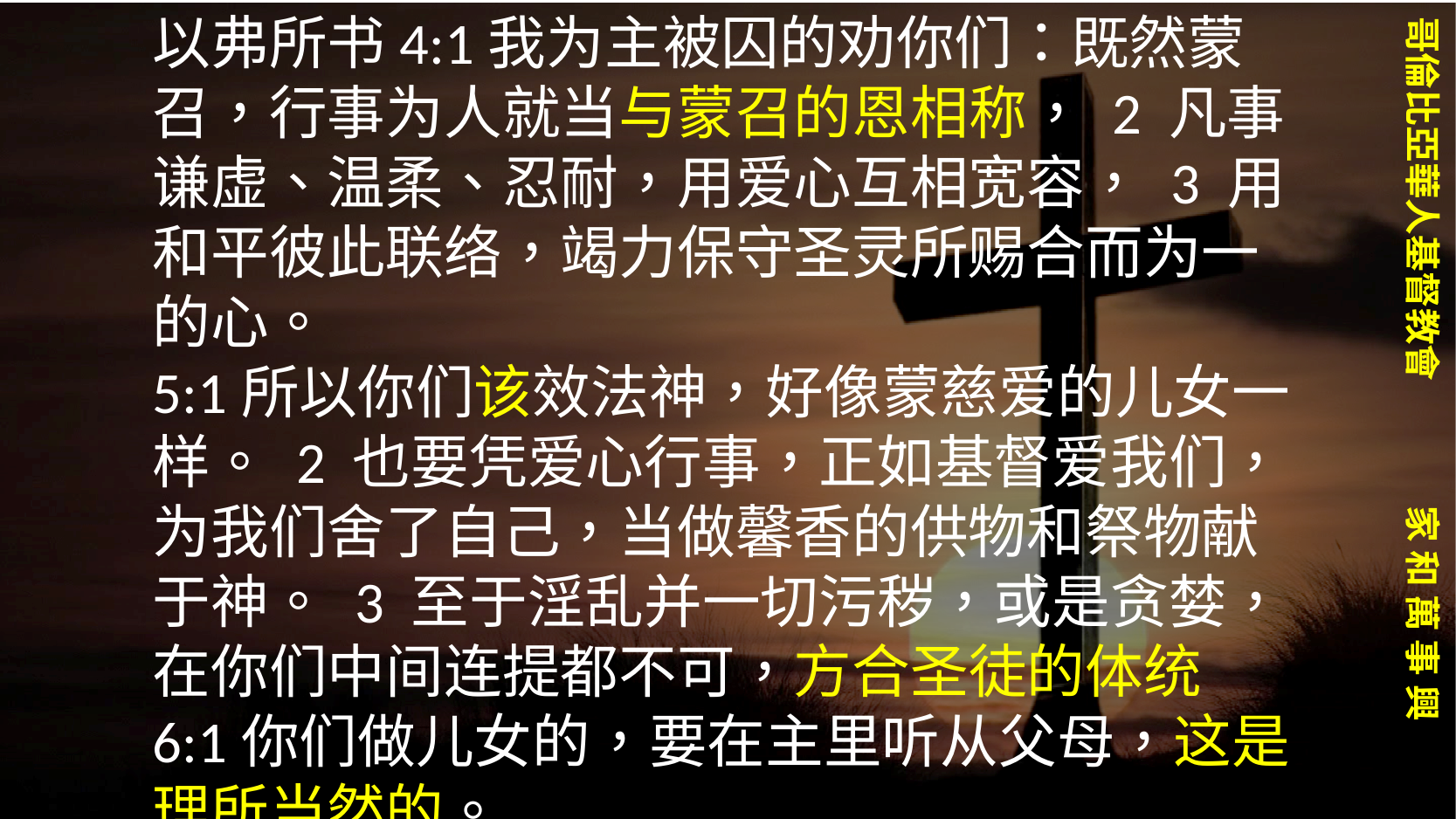

以弗所书4:1我为主被囚的劝你们：既然蒙召，行事为人就当与蒙召的恩相称， 2 凡事谦虚、温柔、忍耐，用爱心互相宽容， 3 用和平彼此联络，竭力保守圣灵所赐合而为一的心。
5:1所以你们该效法神，好像蒙慈爱的儿女一样。 2 也要凭爱心行事，正如基督爱我们，为我们舍了自己，当做馨香的供物和祭物献于神。 3 至于淫乱并一切污秽，或是贪婪，在你们中间连提都不可，方合圣徒的体统
6:1你们做儿女的，要在主里听从父母，这是理所当然的。